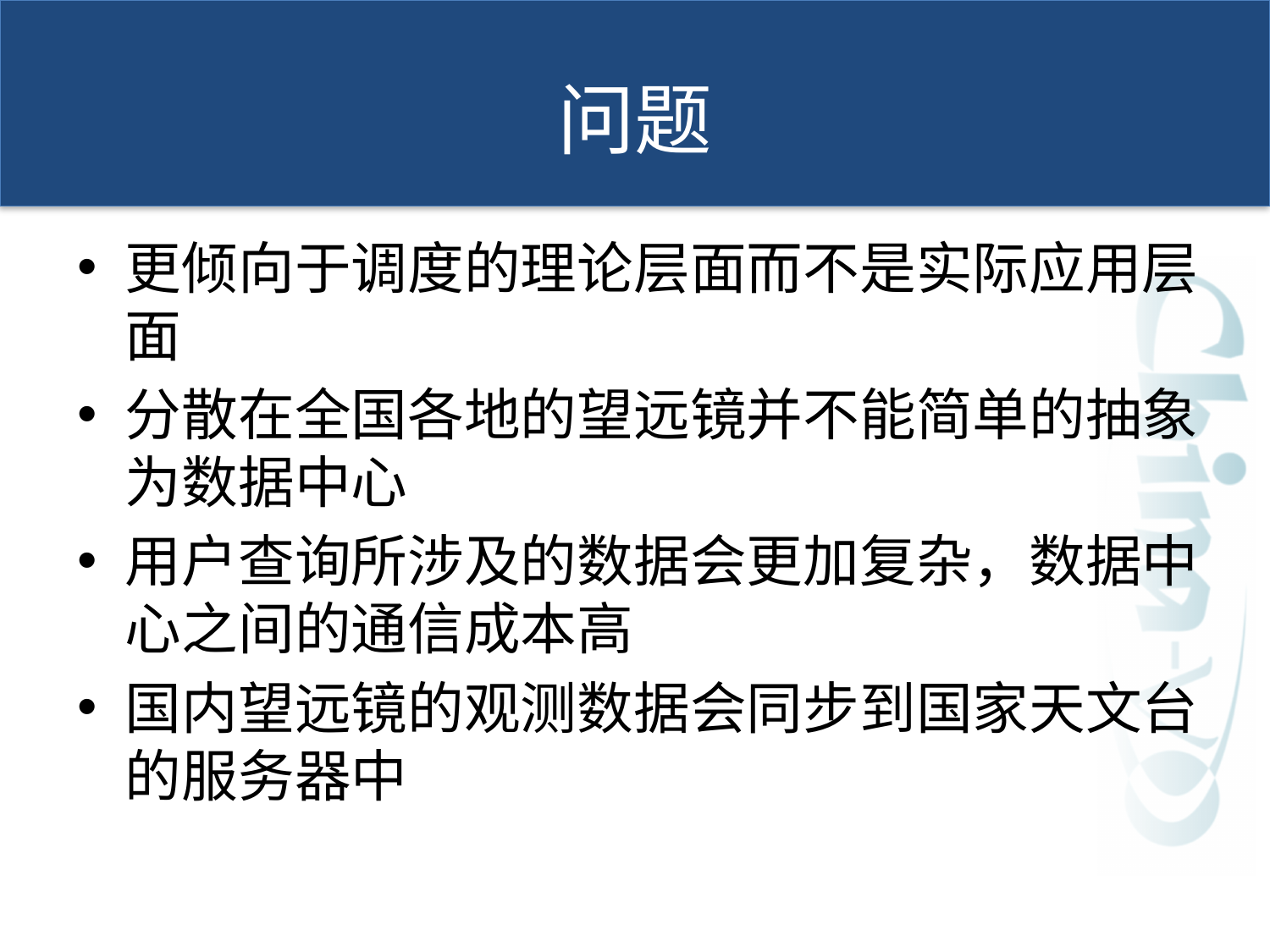

# 问题
更倾向于调度的理论层面而不是实际应用层面
分散在全国各地的望远镜并不能简单的抽象为数据中心
用户查询所涉及的数据会更加复杂，数据中心之间的通信成本高
国内望远镜的观测数据会同步到国家天文台的服务器中